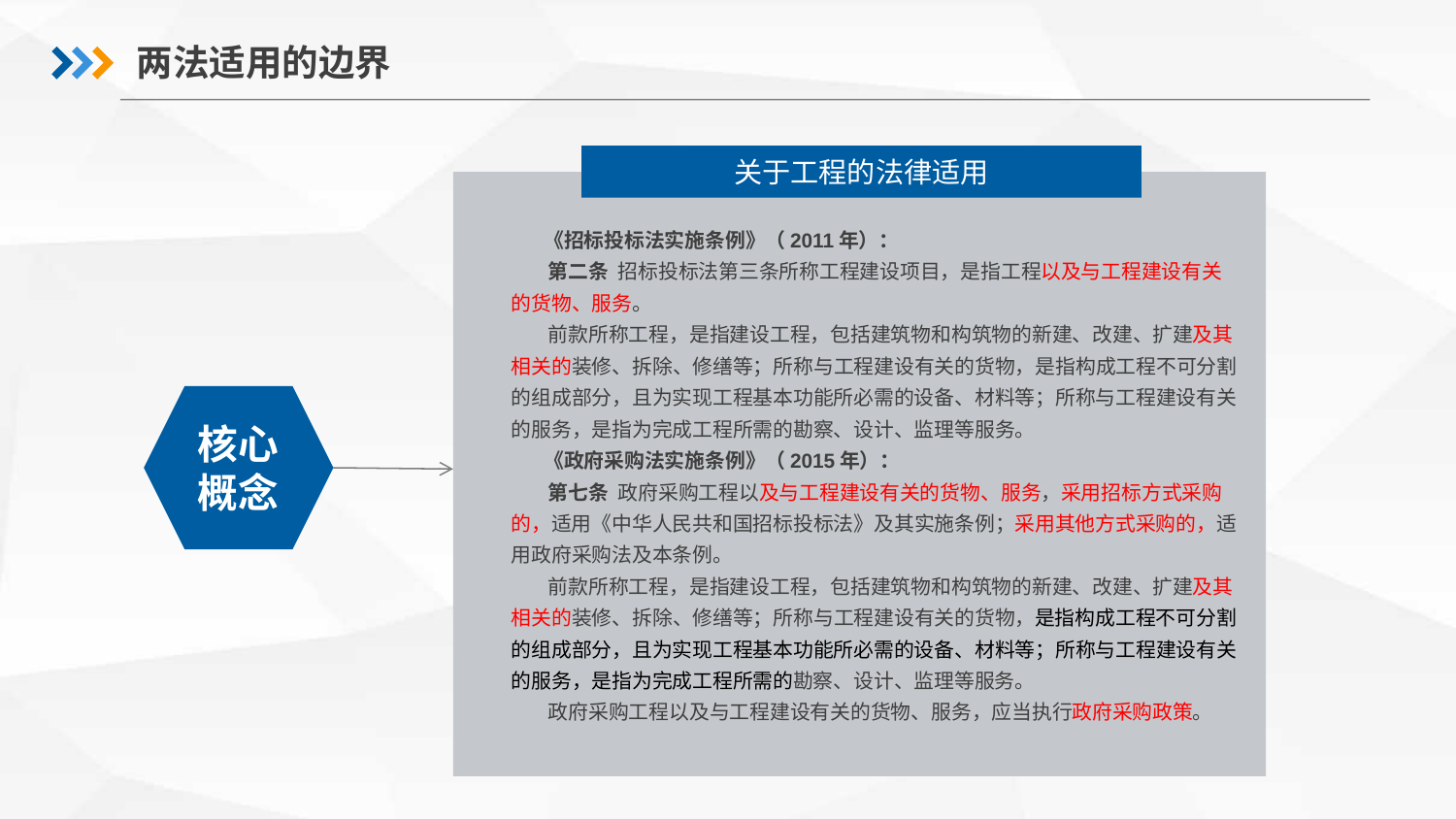

两法适用的边界

关于工程的法律适用

      《招标投标法实施条例》（2011年）：
       第二条  招标投标法第三条所称工程建设项目，是指工程以及与工程建设有关的货物、服务。
       前款所称工程，是指建设工程，包括建筑物和构筑物的新建、改建、扩建及其相关的装修、拆除、修缮等；所称与工程建设有关的货物，是指构成工程不可分割的组成部分，且为实现工程基本功能所必需的设备、材料等；所称与工程建设有关的服务，是指为完成工程所需的勘察、设计、监理等服务。
      《政府采购法实施条例》（2015年）：
       第七条  政府采购工程以及与工程建设有关的货物、服务，采用招标方式采购的，适用《中华人民共和国招标投标法》及其实施条例；采用其他方式采购的，适用政府采购法及本条例。
       前款所称工程，是指建设工程，包括建筑物和构筑物的新建、改建、扩建及其相关的装修、拆除、修缮等；所称与工程建设有关的货物，是指构成工程不可分割的组成部分，且为实现工程基本功能所必需的设备、材料等；所称与工程建设有关的服务，是指为完成工程所需的勘察、设计、监理等服务。
       政府采购工程以及与工程建设有关的货物、服务，应当执行政府采购政策。
核心概念